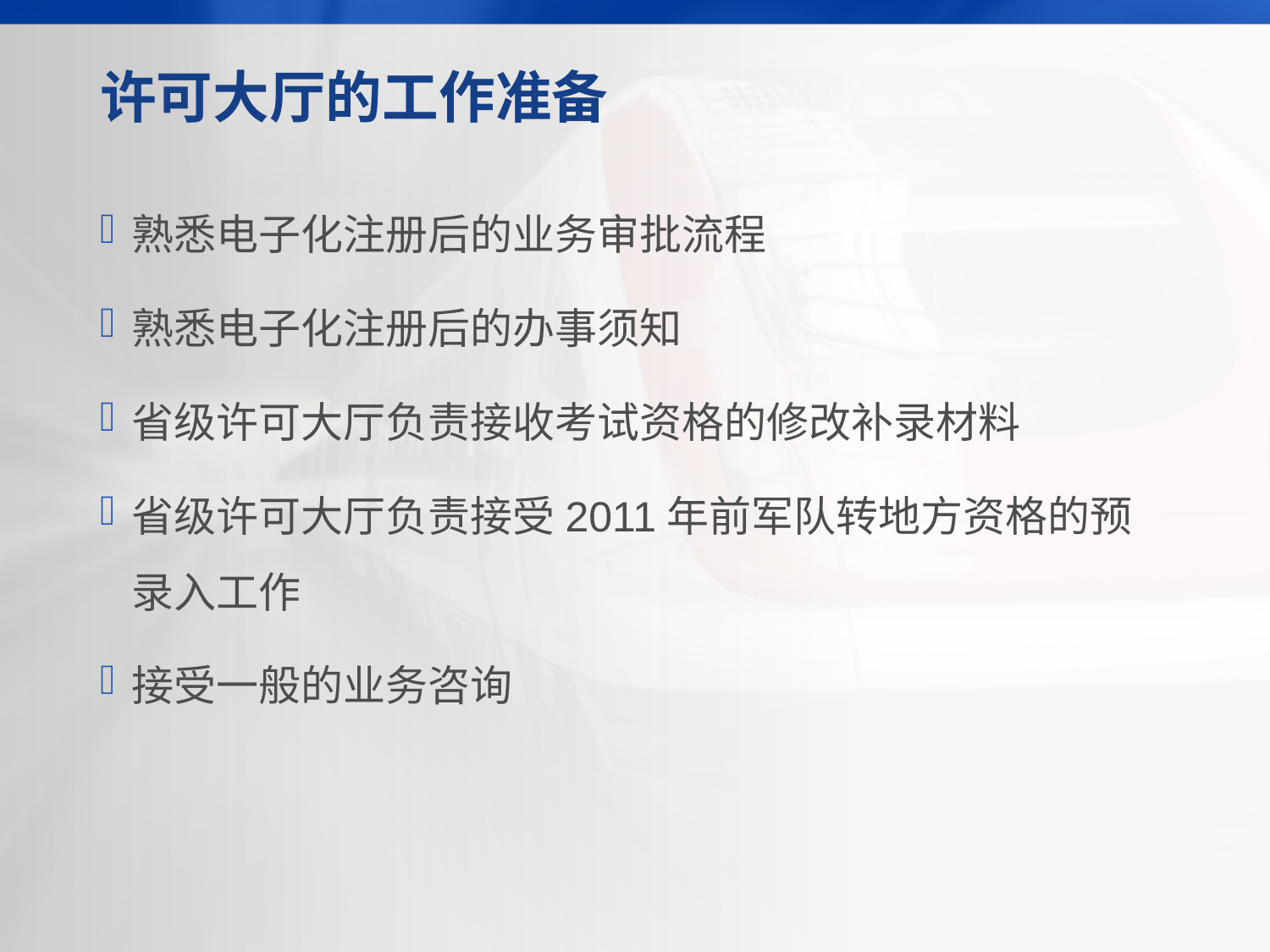

# 许可大厅的工作准备
熟悉电子化注册后的业务审批流程
熟悉电子化注册后的办事须知
省级许可大厅负责接收考试资格的修改补录材料
省级许可大厅负责接受2011年前军队转地方资格的预录入工作
接受一般的业务咨询